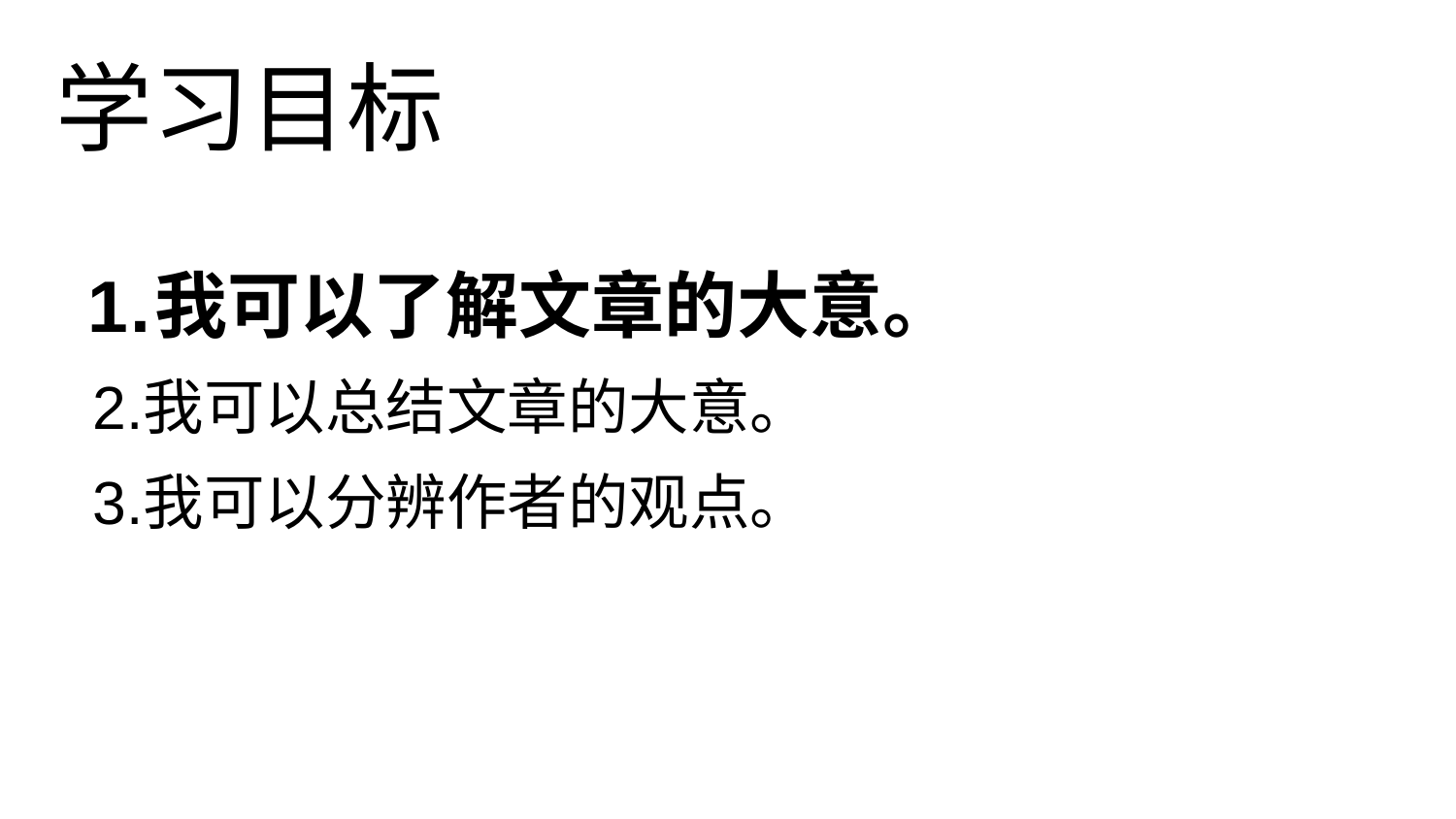

# 学习目标
我可以了解文章的大意。
我可以总结文章的大意。
我可以分辨作者的观点。